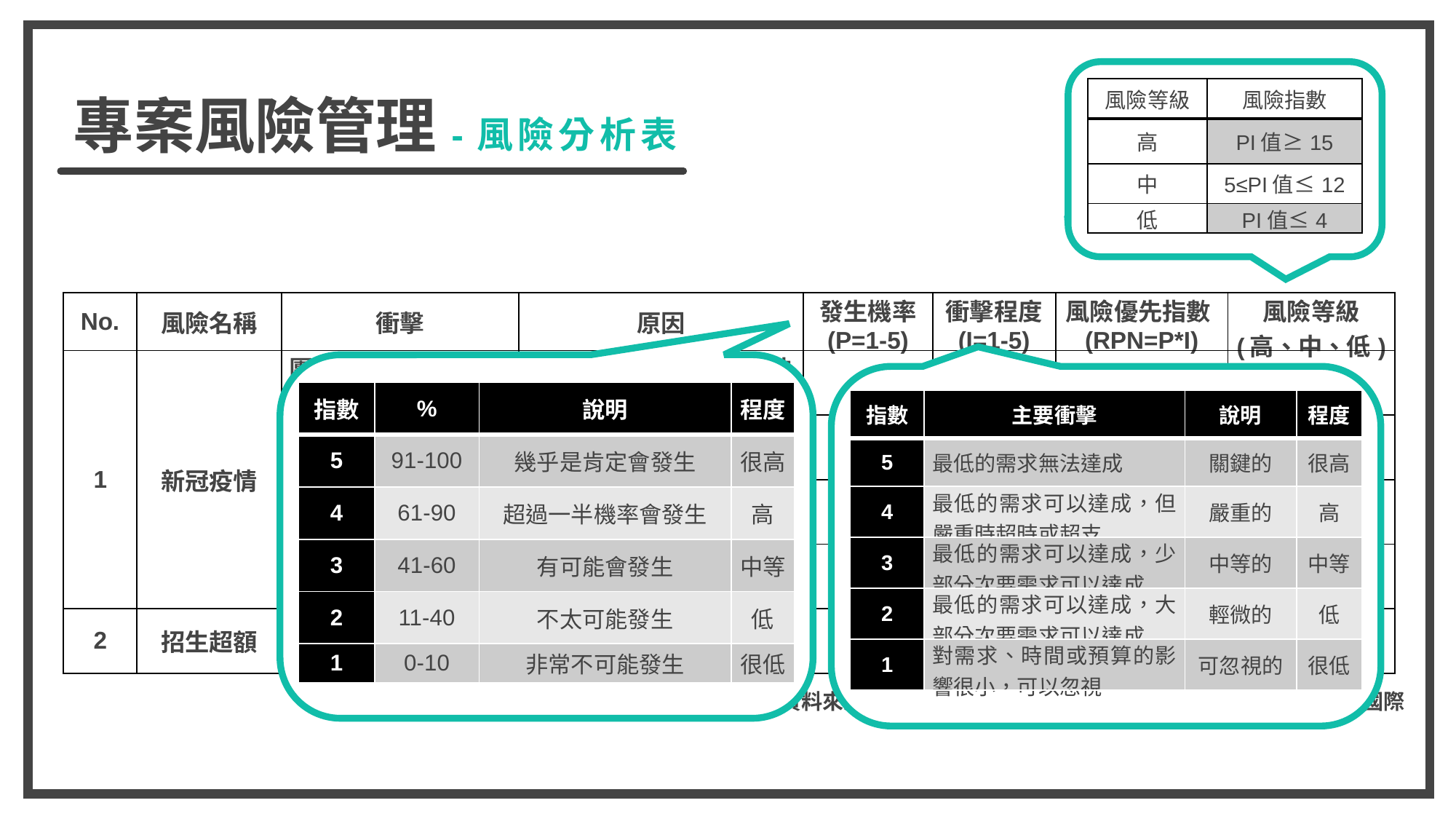

| 風險等級 | 風險指數 |
| --- | --- |
| 高 | PI值≥15 |
| 中 | 5≤PI值≤12 |
| 低 | PI值≤4 |
專案風險管理-風險分析表

| No. | 風險名稱 | 衝擊 | 原因 | 發生機率 (P=1-5) | 衝擊程度 (I=1-5) | 風險優先指數(RPN=P\*I) | 風險等級 (高、中、低) |
| --- | --- | --- | --- | --- | --- | --- | --- |
| 1 | 新冠疫情 | 團體無法如期 執行 | 因應政府防疫規定，無法舉辦5人以上之室內活動 | 3 | 5 | 15 | 高 |
|  |  | 團體帶領者無法出席 | 相關人員被隔離 | 3 | 5 | 15 | 高 |
|  |  | 工作人員無法出席 | 相關人員被隔離 | 3 | 2 | 6 | 中 |
|  |  | 場地無法使用 | 因應政府防疫規定，無法舉辦5人以上之室內活動 | 3 | 5 | 15 | 高 |
| 2 | 招生超額 | 費用超出預算(保險、餐費、)材料 | 報名踴躍 | 4 | 2 | 8 | 中 |
| 指數 | % | 說明 | 程度 |
| --- | --- | --- | --- |
| 5 | 91-100 | 幾乎是肯定會發生 | 很高 |
| 4 | 61-90 | 超過一半機率會發生 | 高 |
| 3 | 41-60 | 有可能會發生 | 中等 |
| 2 | 11-40 | 不太可能發生 | 低 |
| 1 | 0-10 | 非常不可能發生 | 很低 |
| 指數 | 主要衝擊 | 說明 | 程度 |
| --- | --- | --- | --- |
| 5 | 最低的需求無法達成 | 關鍵的 | 很高 |
| 4 | 最低的需求可以達成，但嚴重時超時或超支 | 嚴重的 | 高 |
| 3 | 最低的需求可以達成，少部分次要需求可以達成 | 中等的 | 中等 |
| 2 | 最低的需求可以達成，大部分次要需求可以達成 | 輕微的 | 低 |
| 1 | 對需求、時間或預算的影響很小，可以忽視 | 可忽視的 | 很低 |
資料來源：賴志宏(2020)。專案管理實戰手冊。臺北市：仕德國際